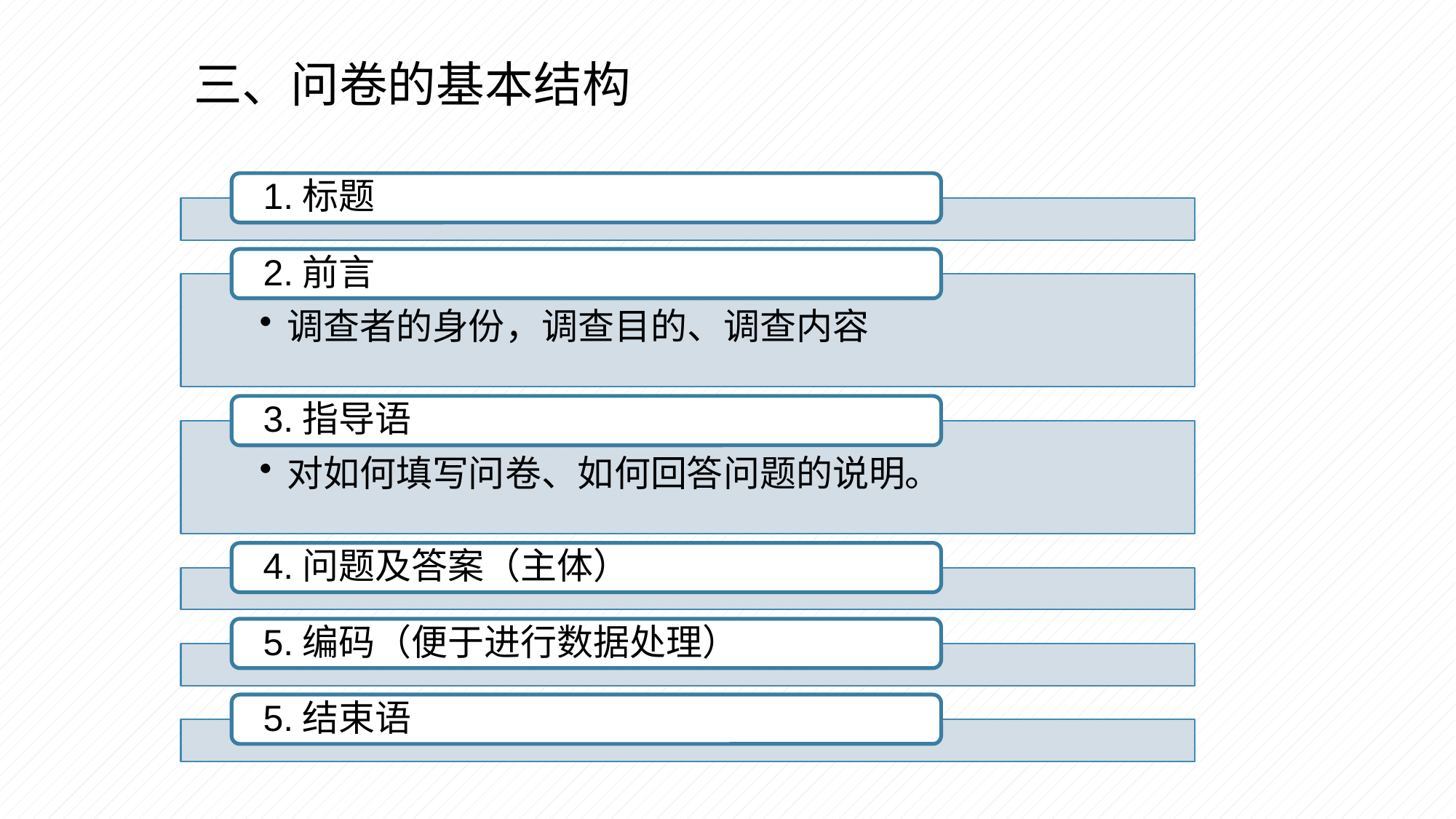

三、问卷的基本结构
1.标题
调查者的身份，调查目的、调查内容
2.前言
对如何填写问卷、如何回答问题的说明。
3.指导语
4.问题及答案（主体）
5.编码（便于进行数据处理）
5.结束语